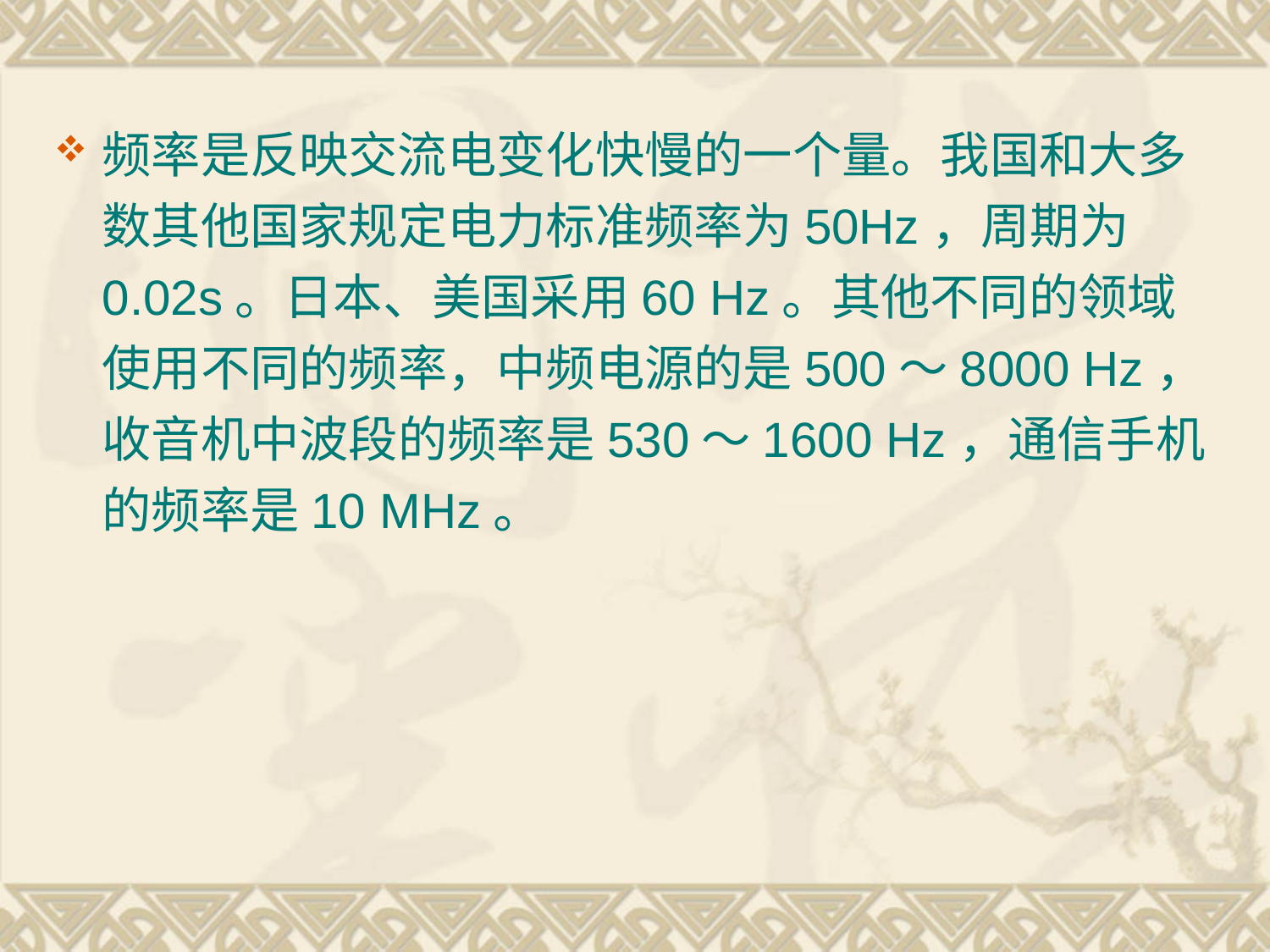

频率是反映交流电变化快慢的一个量。我国和大多数其他国家规定电力标准频率为50Hz，周期为0.02s。日本、美国采用60 Hz。其他不同的领域使用不同的频率，中频电源的是500～8000 Hz，收音机中波段的频率是530～1600 Hz，通信手机的频率是10 MHz。